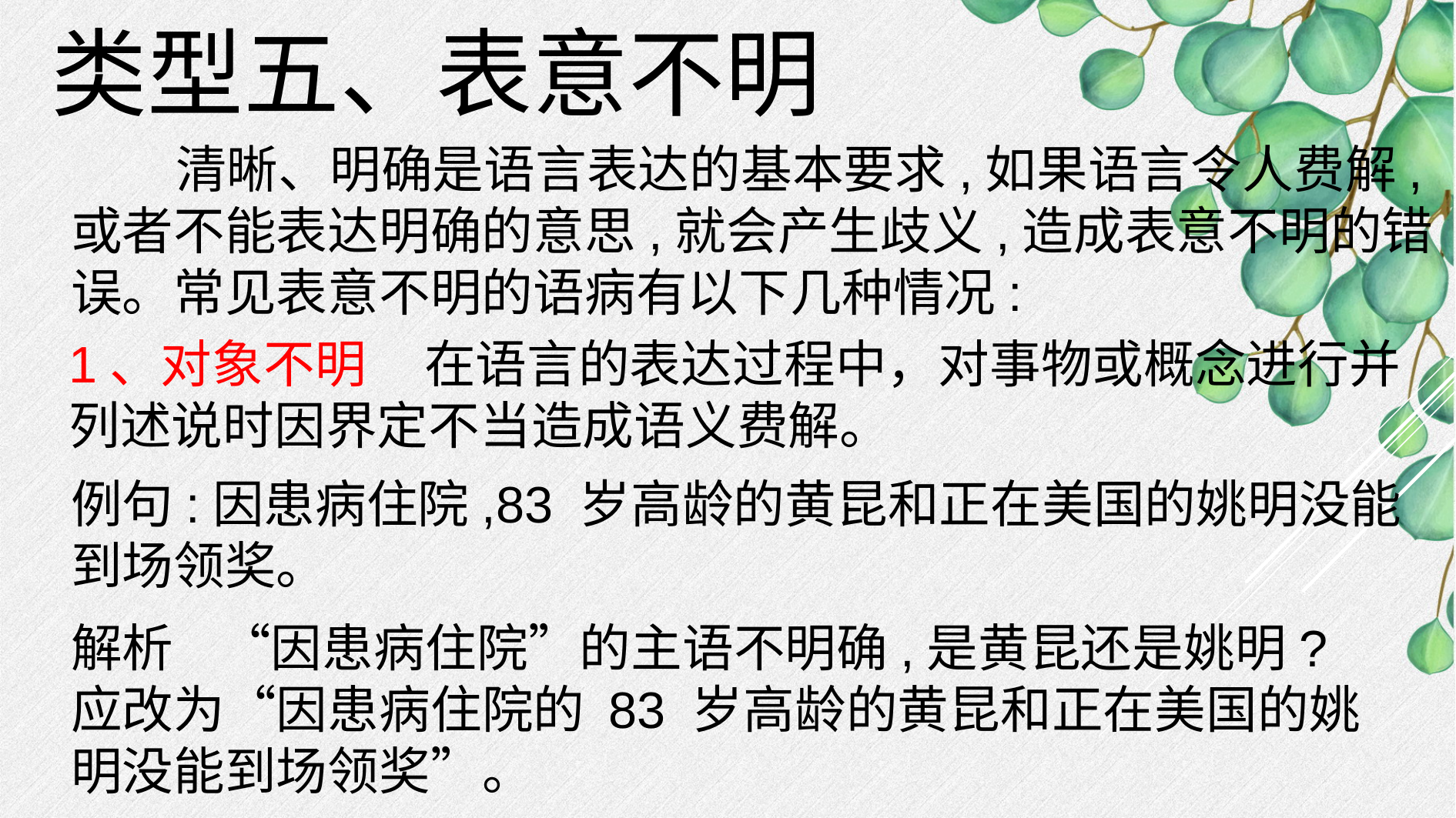

类型五、表意不明
        清晰、明确是语言表达的基本要求,如果语言令人费解,或者不能表达明确的意思,就会产生歧义,造成表意不明的错误。常见表意不明的语病有以下几种情况:
1、对象不明     在语言的表达过程中，对事物或概念进行并列述说时因界定不当造成语义费解。
例句:因患病住院,83 岁高龄的黄昆和正在美国的姚明没能到场领奖。
解析    “因患病住院”的主语不明确,是黄昆还是姚明?应改为“因患病住院的 83 岁高龄的黄昆和正在美国的姚明没能到场领奖”。